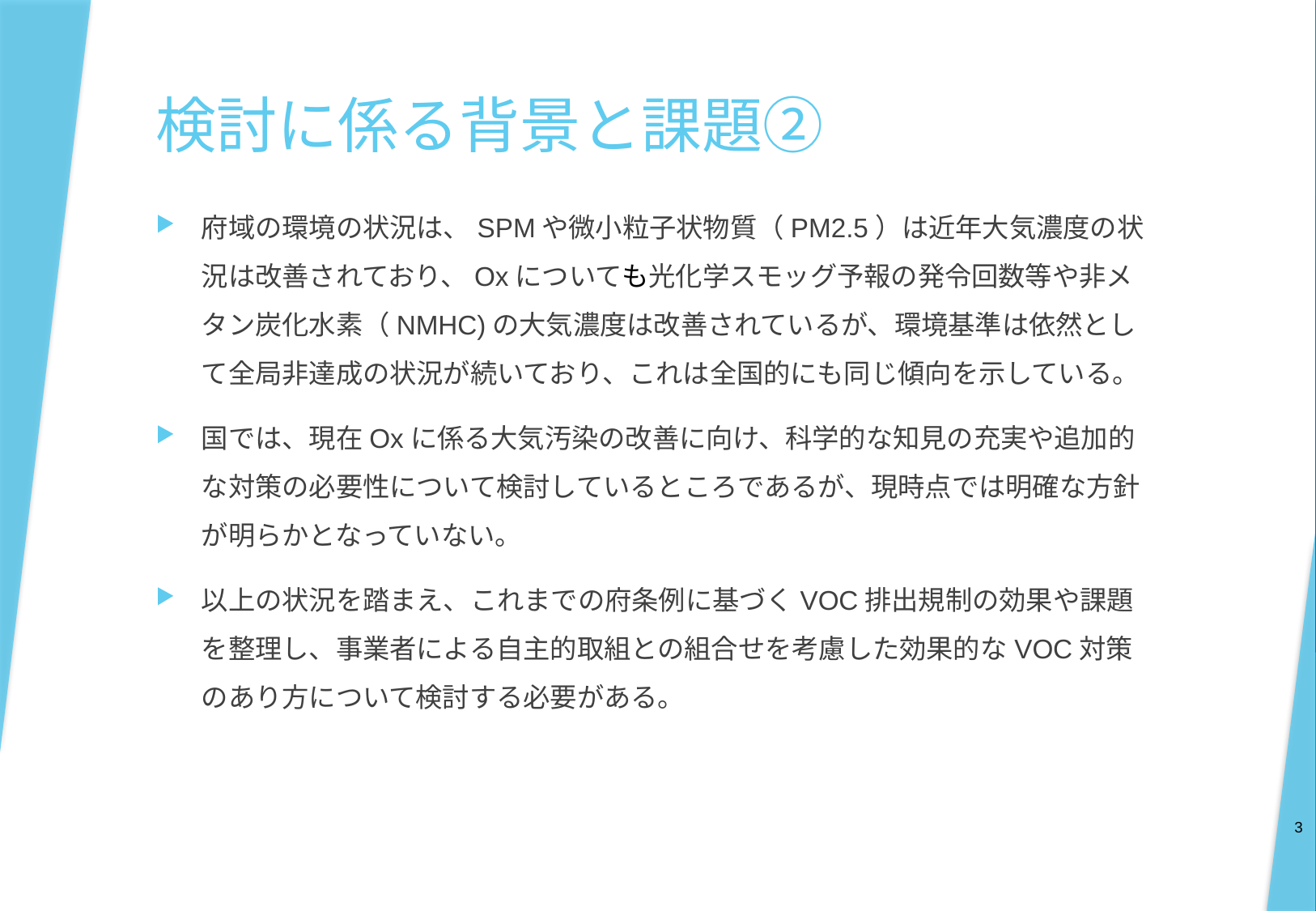

# 検討に係る背景と課題②
府域の環境の状況は、SPMや微小粒子状物質（PM2.5）は近年大気濃度の状況は改善されており、Oxについても光化学スモッグ予報の発令回数等や非メタン炭化水素（NMHC)の大気濃度は改善されているが、環境基準は依然として全局非達成の状況が続いており、これは全国的にも同じ傾向を示している。
国では、現在Oxに係る大気汚染の改善に向け、科学的な知見の充実や追加的な対策の必要性について検討しているところであるが、現時点では明確な方針が明らかとなっていない。
以上の状況を踏まえ、これまでの府条例に基づくVOC排出規制の効果や課題を整理し、事業者による自主的取組との組合せを考慮した効果的なVOC対策のあり方について検討する必要がある。

3